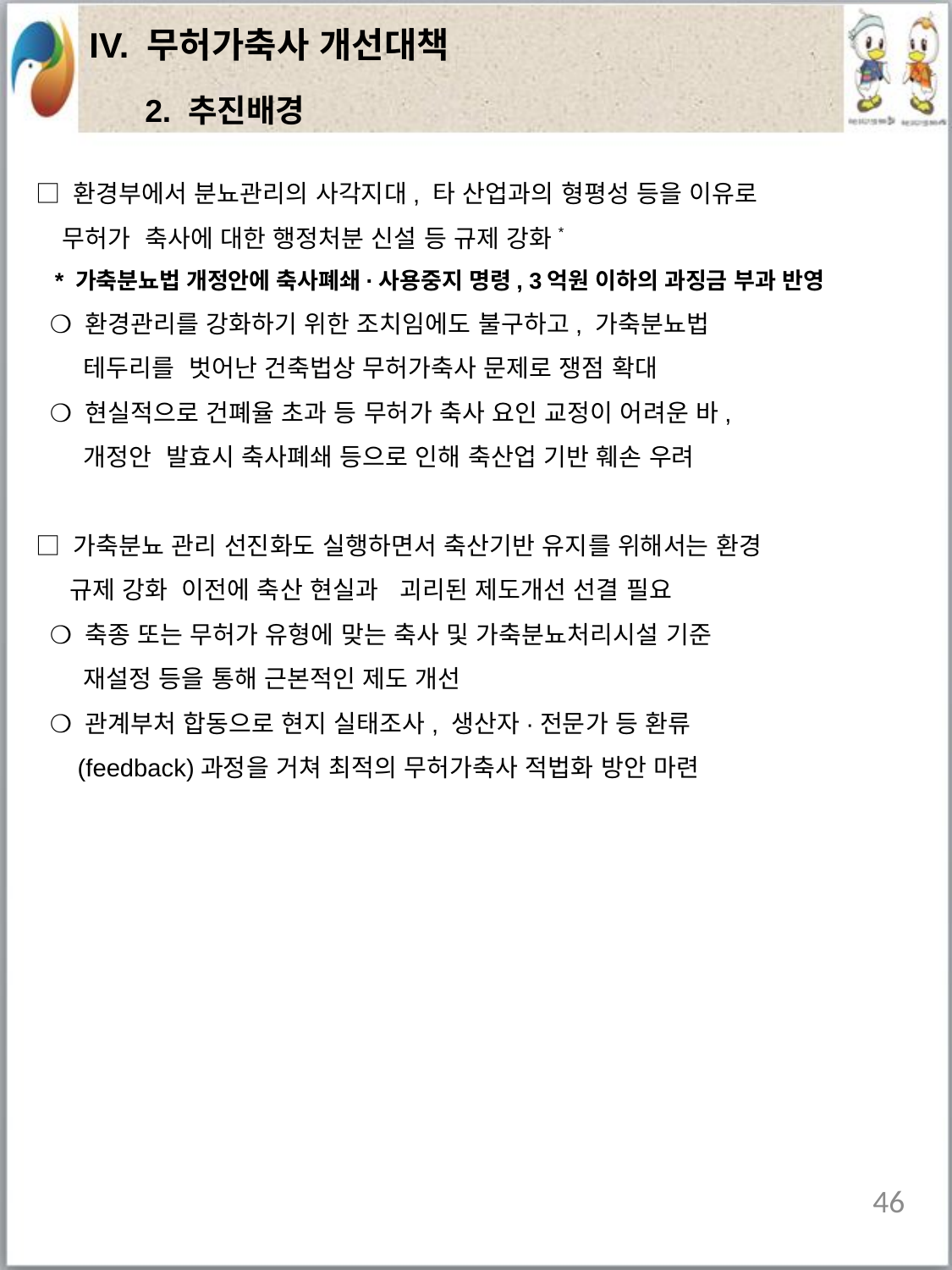

| IV. 무허가축사 개선대책 |
| --- |
2. 추진배경

□ 환경부에서 분뇨관리의 사각지대, 타 산업과의 형평성 등을 이유로
   무허가  축사에 대한 행정처분 신설 등 규제 강화*
   * 가축분뇨법 개정안에 축사폐쇄·사용중지 명령, 3억원 이하의 과징금 부과 반영
  ❍ 환경관리를 강화하기 위한 조치임에도 불구하고, 가축분뇨법
      테두리를  벗어난 건축법상 무허가축사 문제로 쟁점 확대
  ❍ 현실적으로 건폐율 초과 등 무허가 축사 요인 교정이 어려운 바,
      개정안  발효시 축사폐쇄 등으로 인해 축산업 기반 훼손 우려

□ 가축분뇨 관리 선진화도 실행하면서 축산기반 유지를 위해서는 환경
    규제 강화  이전에 축산 현실과   괴리된 제도개선 선결 필요
  ❍ 축종 또는 무허가 유형에 맞는 축사 및 가축분뇨처리시설 기준
      재설정 등을 통해 근본적인 제도 개선
  ❍ 관계부처 합동으로 현지 실태조사, 생산자·전문가 등 환류
      (feedback)과정을 거쳐 최적의 무허가축사 적법화 방안 마련

46